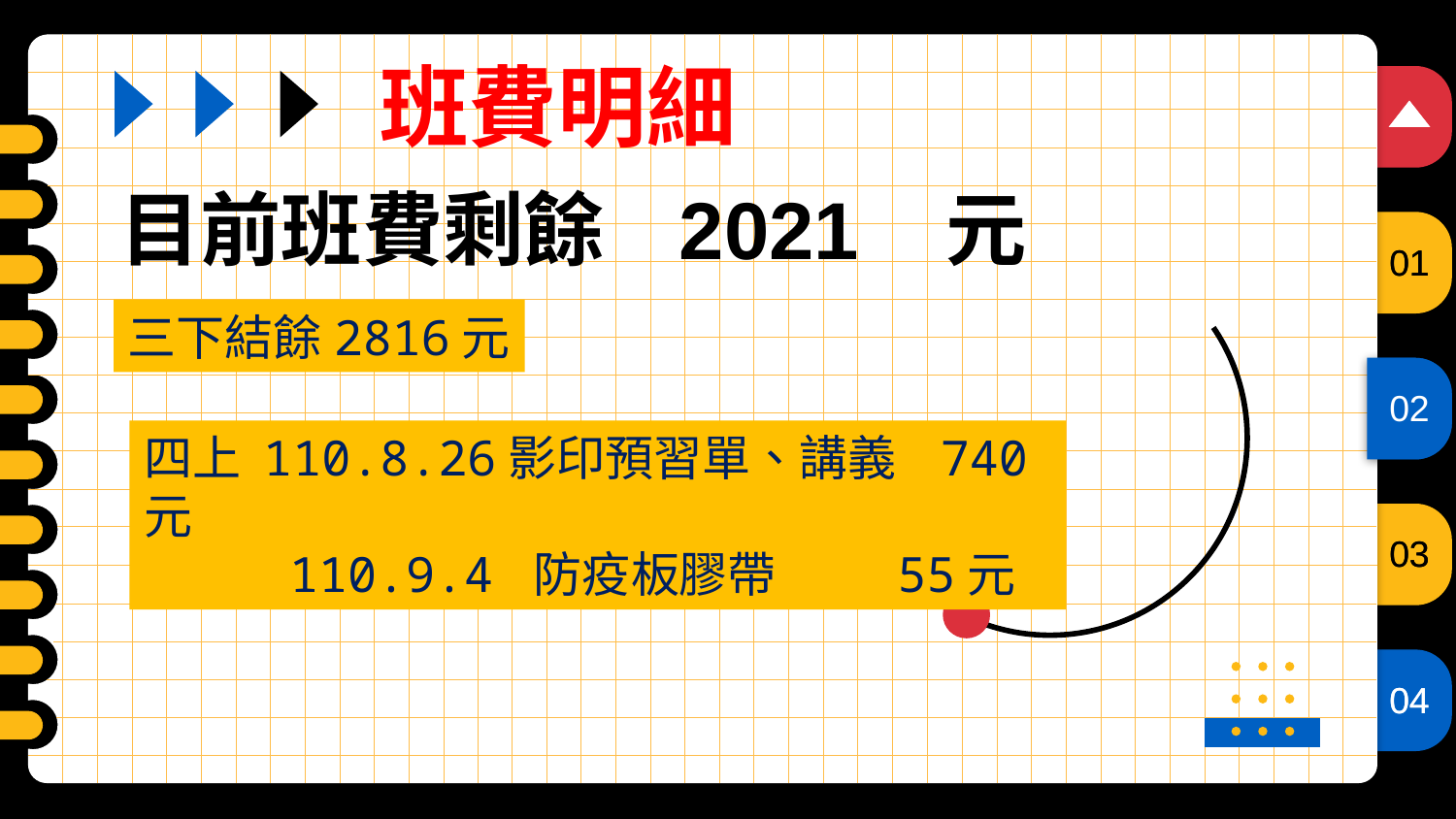

班費明細

# 目前班費剩餘   2021   元
01
三下結餘2816元

02
四上 110.8.26影印預習單、講義   740元
     110.9.4 防疫板膠帶          55元
03
04